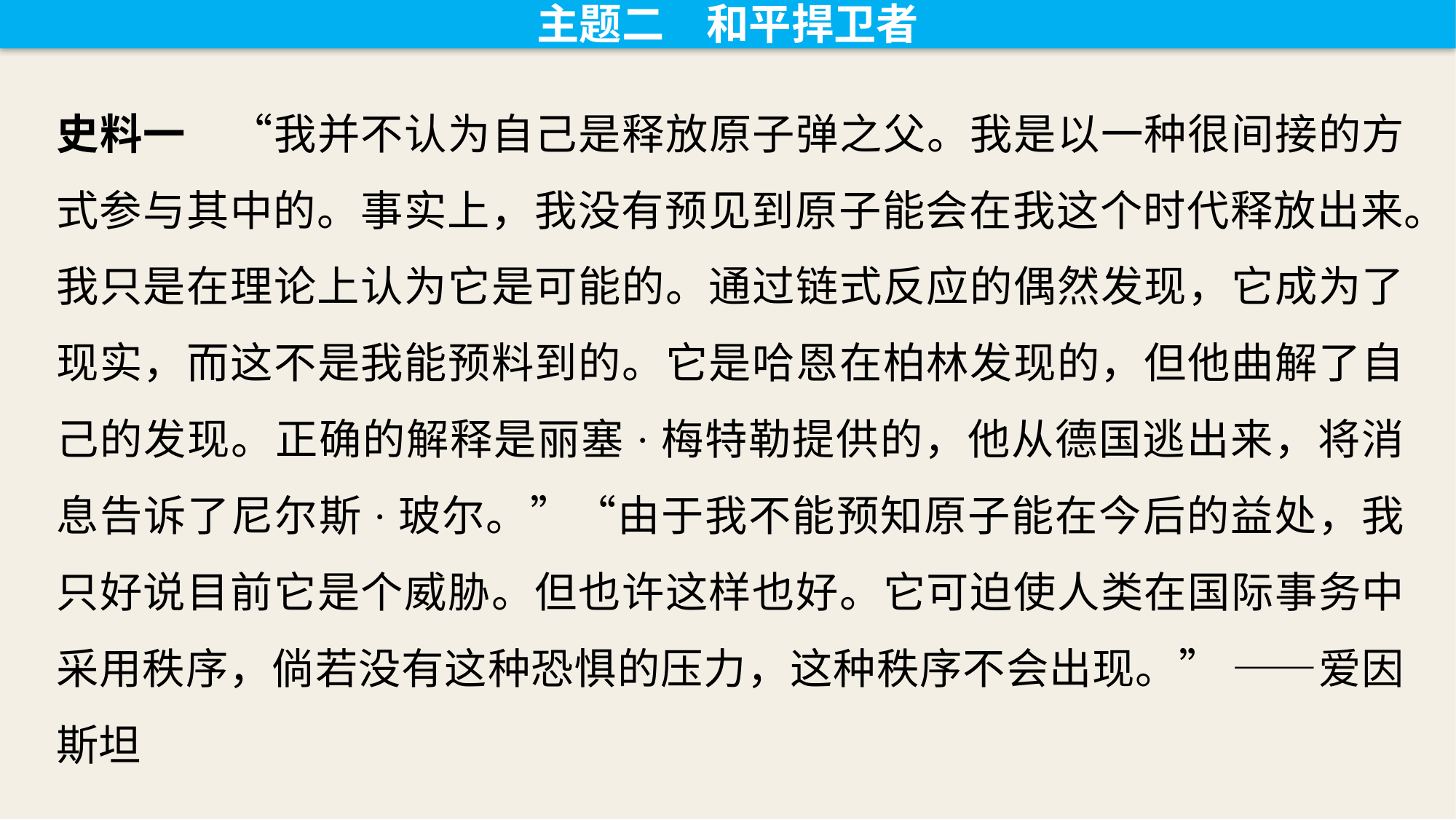

主题二　和平捍卫者
史料一　“我并不认为自己是释放原子弹之父。我是以一种很间接的方式参与其中的。事实上，我没有预见到原子能会在我这个时代释放出来。我只是在理论上认为它是可能的。通过链式反应的偶然发现，它成为了现实，而这不是我能预料到的。它是哈恩在柏林发现的，但他曲解了自己的发现。正确的解释是丽塞·梅特勒提供的，他从德国逃出来，将消息告诉了尼尔斯·玻尔。”“由于我不能预知原子能在今后的益处，我只好说目前它是个威胁。但也许这样也好。它可迫使人类在国际事务中采用秩序，倘若没有这种恐惧的压力，这种秩序不会出现。” ——爱因斯坦